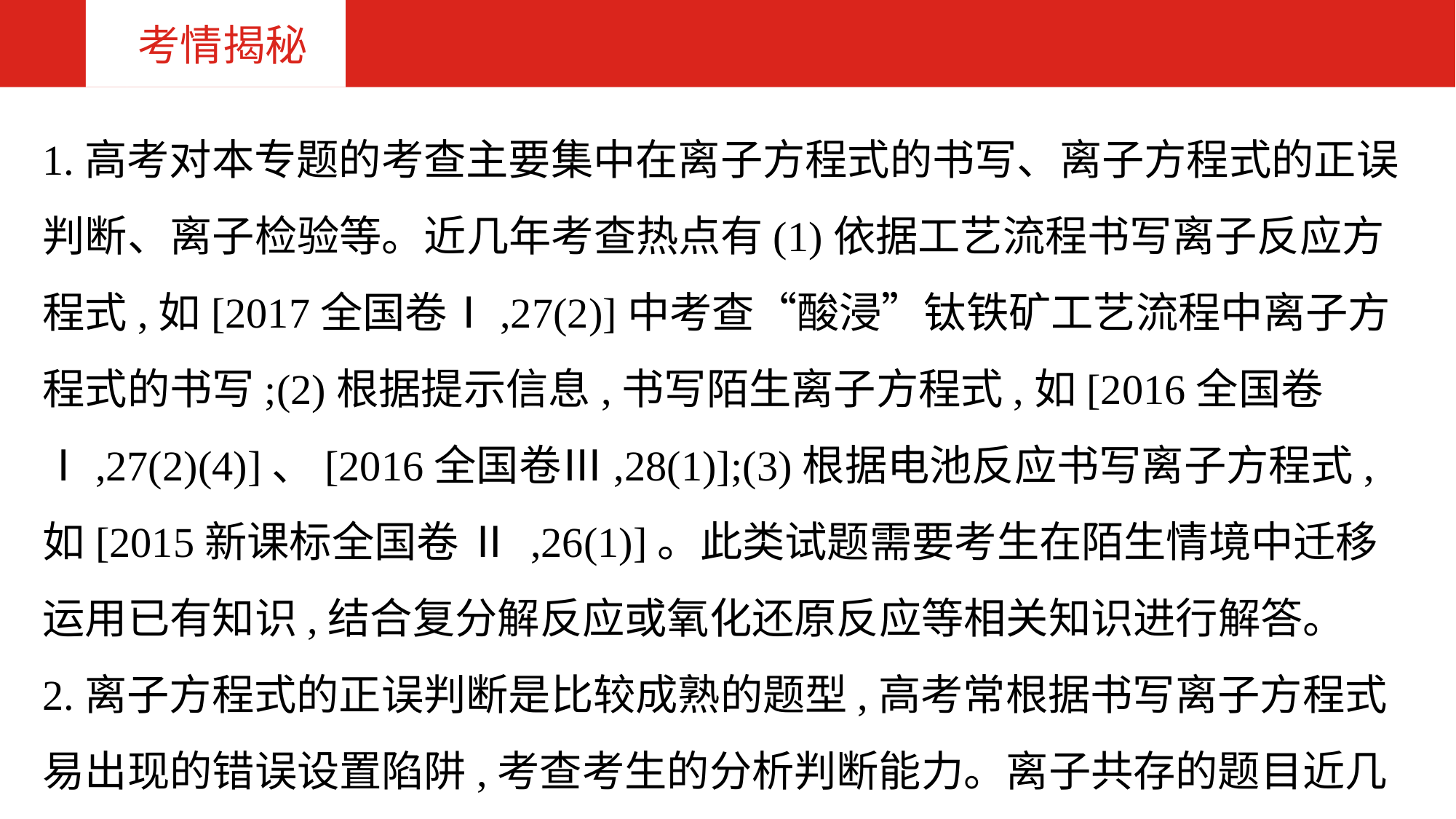

考情揭秘

1.高考对本专题的考查主要集中在离子方程式的书写、离子方程式的正误判断、离子检验等。近几年考查热点有(1)依据工艺流程书写离子反应方程式,如[2017全国卷Ⅰ,27(2)]中考查“酸浸”钛铁矿工艺流程中离子方程式的书写;(2)根据提示信息,书写陌生离子方程式,如[2016全国卷Ⅰ,27(2)(4)]、[2016全国卷Ⅲ,28(1)];(3)根据电池反应书写离子方程式,如[2015新课标全国卷 Ⅱ ,26(1)]。此类试题需要考生在陌生情境中迁移运用已有知识,结合复分解反应或氧化还原反应等相关知识进行解答。
2.离子方程式的正误判断是比较成熟的题型,高考常根据书写离子方程式易出现的错误设置陷阱,考查考生的分析判断能力。离子共存的题目近几年